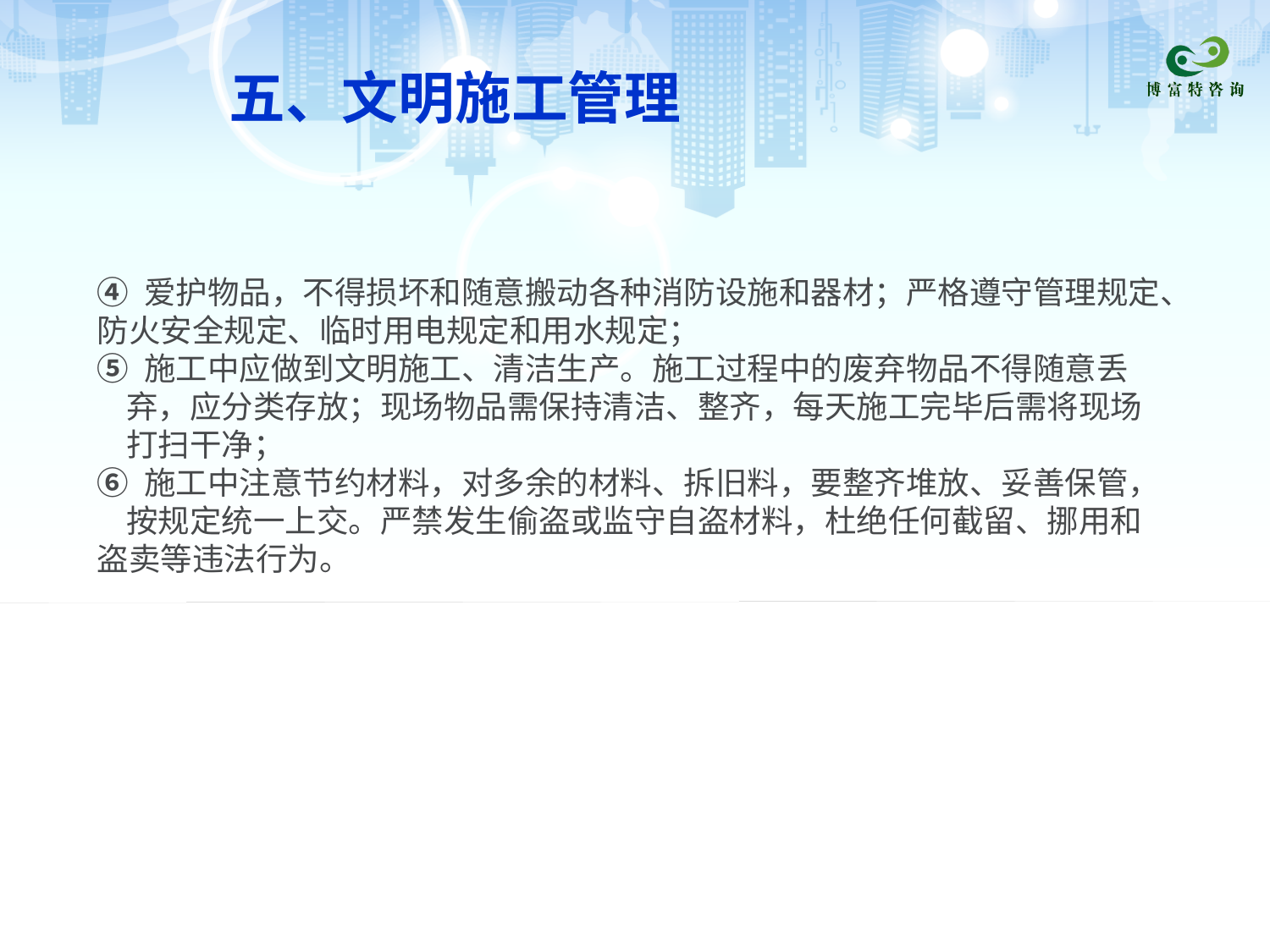

五、文明施工管理
④ 爱护物品，不得损坏和随意搬动各种消防设施和器材；严格遵守管理规定、防火安全规定、临时用电规定和用水规定；
⑤ 施工中应做到文明施工、清洁生产。施工过程中的废弃物品不得随意丢
   弃，应分类存放；现场物品需保持清洁、整齐，每天施工完毕后需将现场
   打扫干净；
⑥ 施工中注意节约材料，对多余的材料、拆旧料，要整齐堆放、妥善保管，
   按规定统一上交。严禁发生偷盗或监守自盗材料，杜绝任何截留、挪用和盗卖等违法行为。